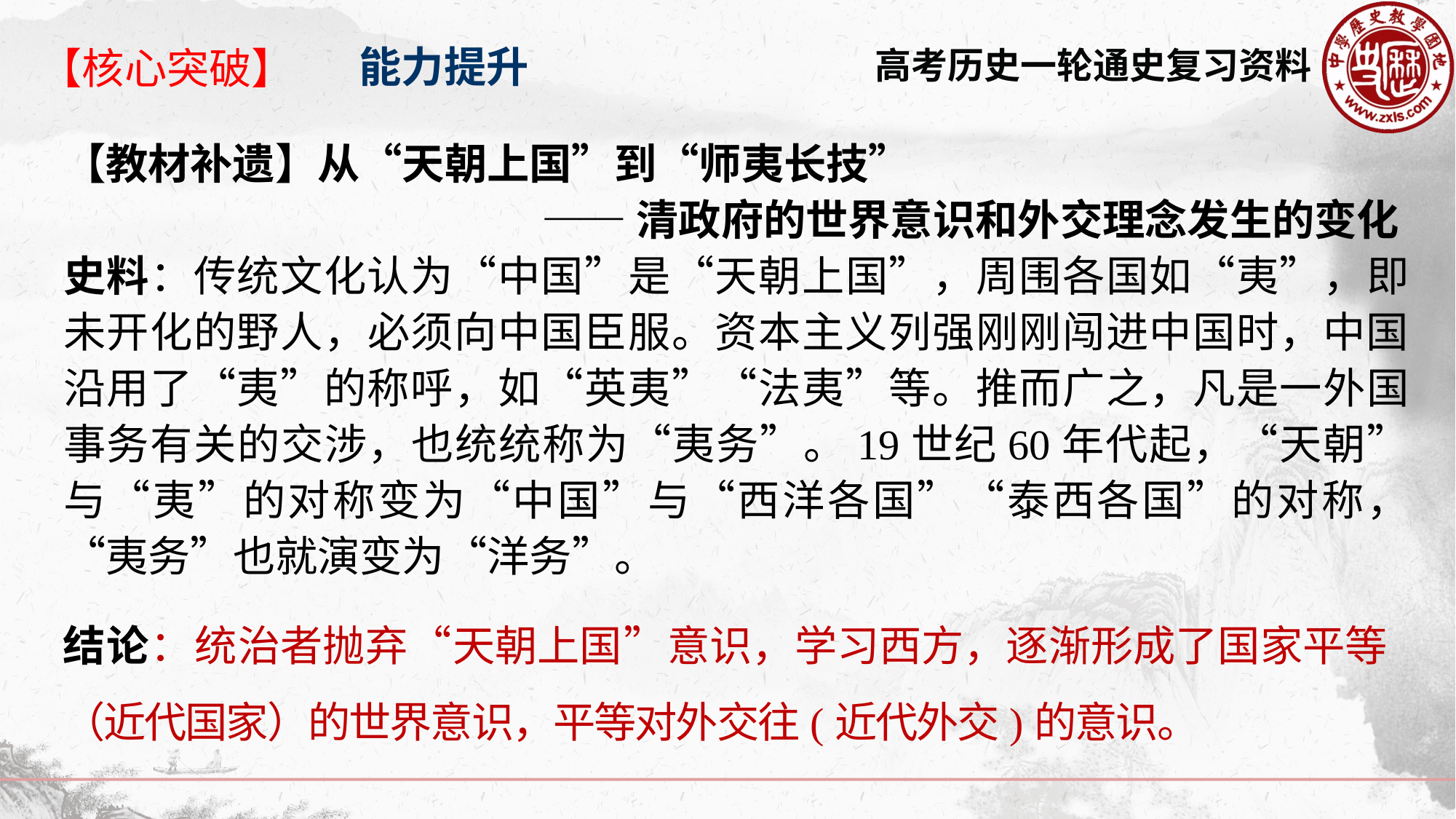

能力提升
【核心突破】
【教材补遗】从“天朝上国”到“师夷长技”
——清政府的世界意识和外交理念发生的变化
史料：传统文化认为“中国”是“天朝上国”，周围各国如“夷”，即未开化的野人，必须向中国臣服。资本主义列强刚刚闯进中国时，中国沿用了“夷”的称呼，如“英夷”“法夷”等。推而广之，凡是一外国事务有关的交涉，也统统称为“夷务”。19世纪60年代起，“天朝”与“夷”的对称变为“中国”与“西洋各国”“泰西各国”的对称，“夷务”也就演变为“洋务”。
结论：统治者抛弃“天朝上国”意识，学习西方，逐渐形成了国家平等（近代国家）的世界意识，平等对外交往(近代外交)的意识。